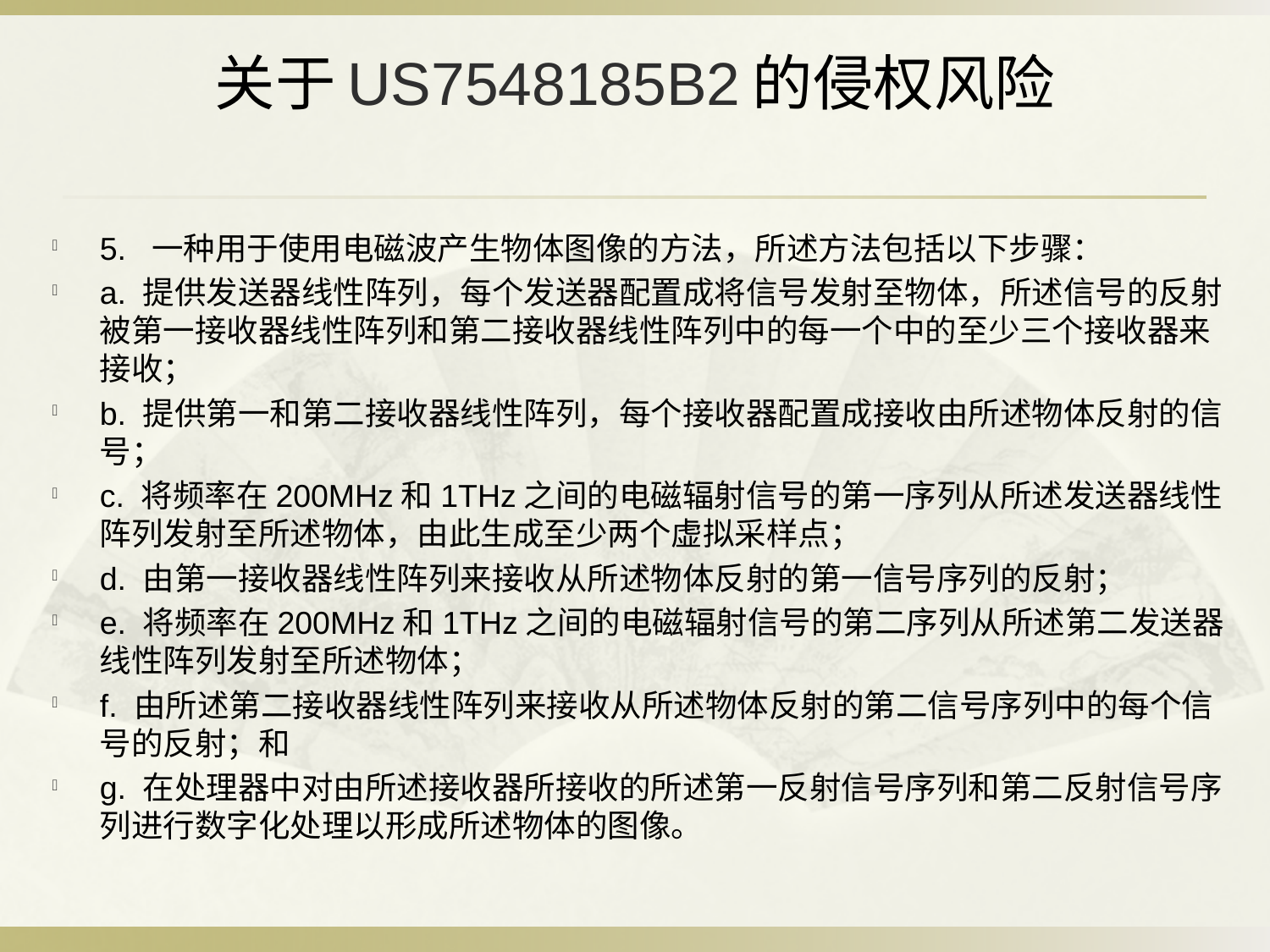

# 关于US7548185B2的侵权风险
5.  一种用于使用电磁波产生物体图像的方法，所述方法包括以下步骤：
a. 提供发送器线性阵列，每个发送器配置成将信号发射至物体，所述信号的反射被第一接收器线性阵列和第二接收器线性阵列中的每一个中的至少三个接收器来接收；
b. 提供第一和第二接收器线性阵列，每个接收器配置成接收由所述物体反射的信号；
c. 将频率在200MHz和1THz之间的电磁辐射信号的第一序列从所述发送器线性阵列发射至所述物体，由此生成至少两个虚拟采样点；
d. 由第一接收器线性阵列来接收从所述物体反射的第一信号序列的反射；
e. 将频率在200MHz和1THz之间的电磁辐射信号的第二序列从所述第二发送器线性阵列发射至所述物体；
f. 由所述第二接收器线性阵列来接收从所述物体反射的第二信号序列中的每个信号的反射；和
g. 在处理器中对由所述接收器所接收的所述第一反射信号序列和第二反射信号序列进行数字化处理以形成所述物体的图像。